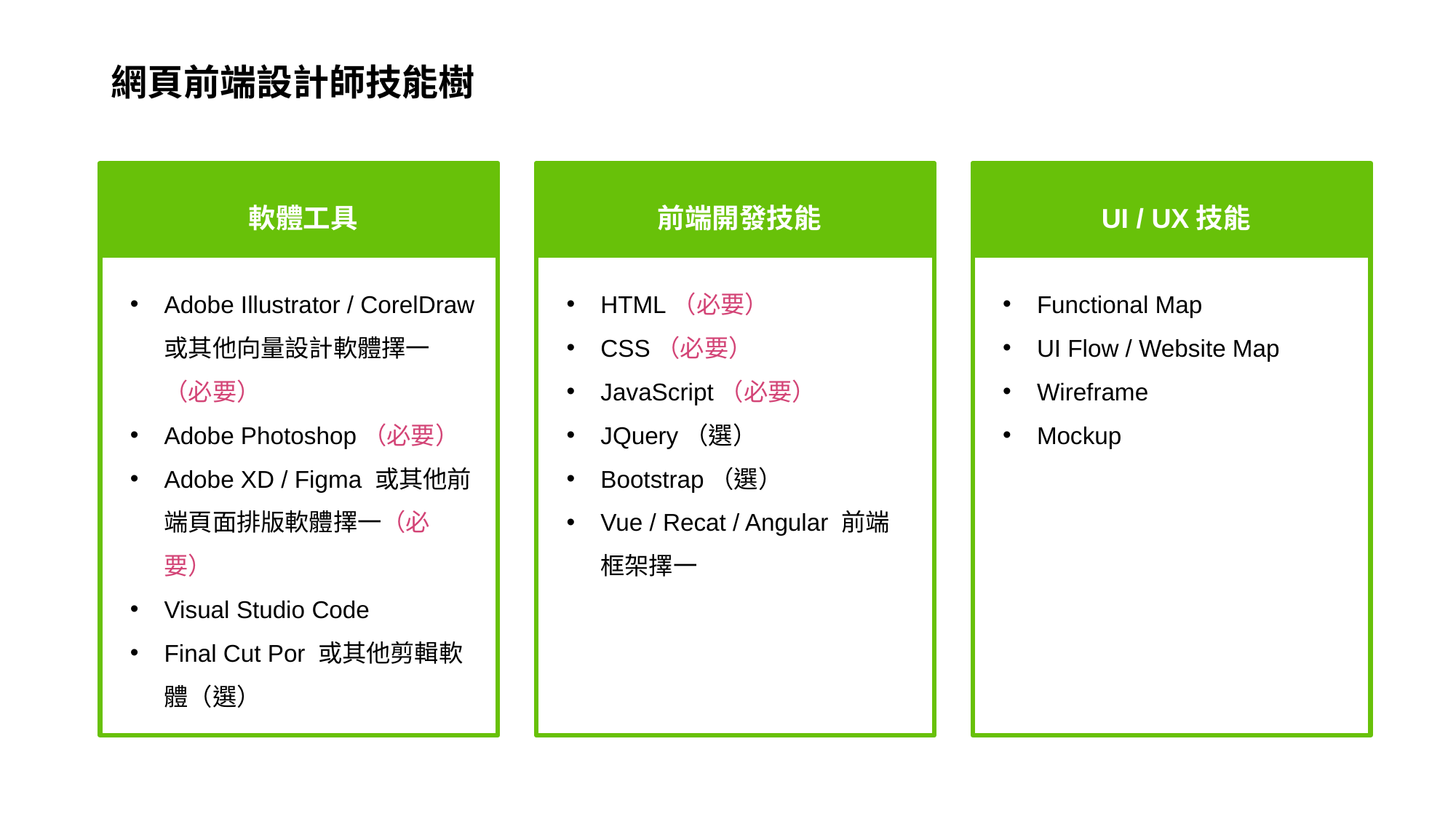

# 網頁前端設計師技能樹
軟體工具
Adobe Illustrator / CorelDraw 或其他向量設計軟體擇一（必要）
Adobe Photoshop（必要）
Adobe XD / Figma 或其他前端頁面排版軟體擇一（必要）
Visual Studio Code
Final Cut Por 或其他剪輯軟體（選）
前端開發技能
HTML（必要）
CSS（必要）
JavaScript（必要）
JQuery（選）
Bootstrap（選）
Vue / Recat / Angular 前端框架擇一
UI / UX技能
Functional Map
UI Flow / Website Map
Wireframe
Mockup